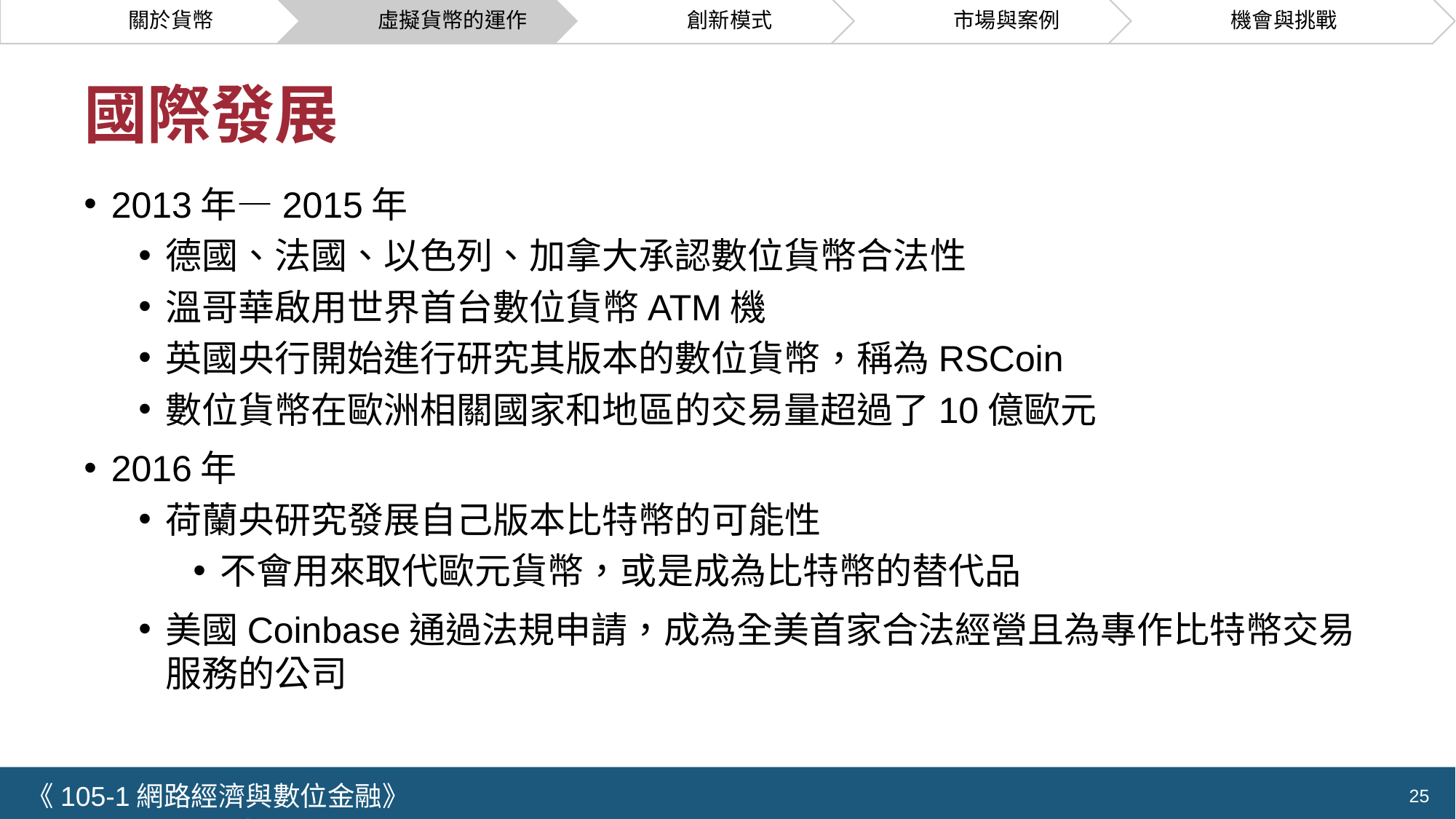

關於貨幣
虛擬貨幣的運作
創新模式
市場與案例
機會與挑戰
# 國際發展
2013年—2015年
德國、法國、以色列、加拿大承認數位貨幣合法性
溫哥華啟用世界首台數位貨幣ATM機
英國央行開始進行研究其版本的數位貨幣，稱為‎RSCoin‬
數位貨幣在歐洲相關國家和地區的交易量超過了10億歐元
2016年
荷蘭央研究發展自己版本比特幣‬的可能性
不會用來取代歐元貨幣，或是成為比特幣的替代品
美國Coinbase通過法規申請，成為全美首家合法經營且為專作比特幣交易服務的公司
《105-1網路經濟與數位金融》                                                                                                                                             NCTU.IIM.IEBI Lab
25